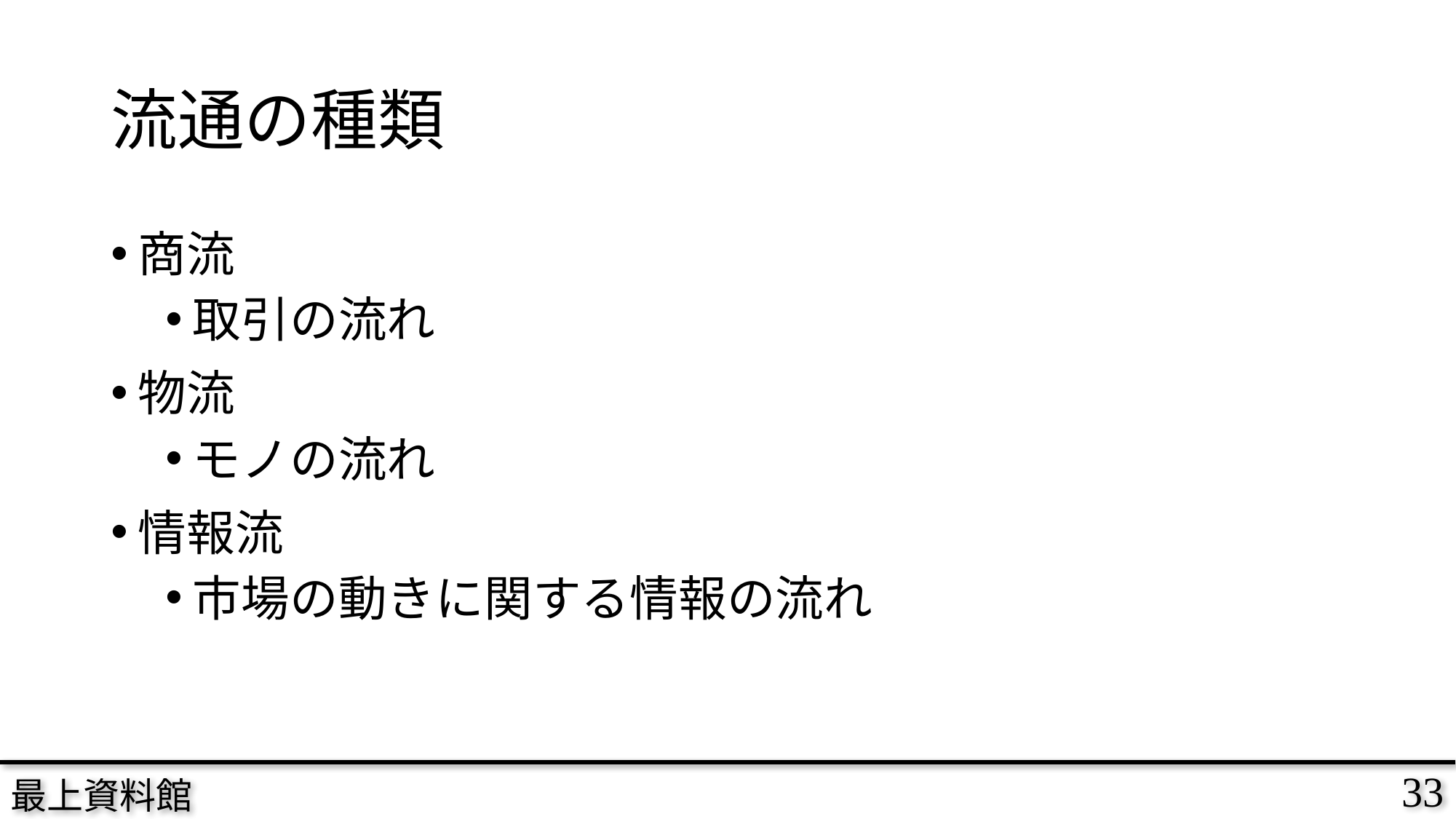

# 流通の種類
商流
取引の流れ
物流
モノの流れ
情報流
市場の動きに関する情報の流れ